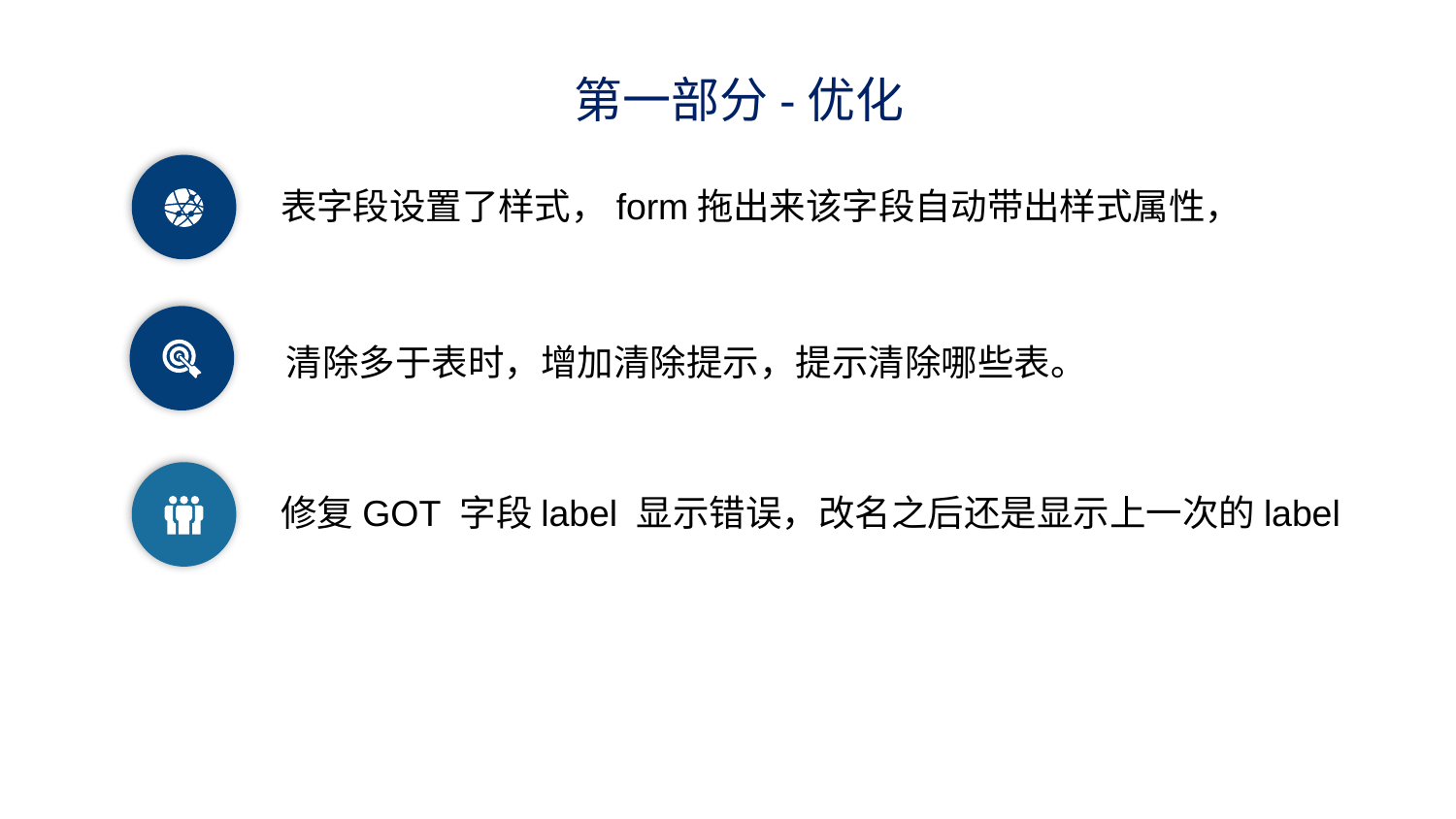

第一部分-优化

表字段设置了样式，form拖出来该字段自动带出样式属性，

清除多于表时，增加清除提示，提示清除哪些表。

修复GOT 字段label 显示错误，改名之后还是显示上一次的label